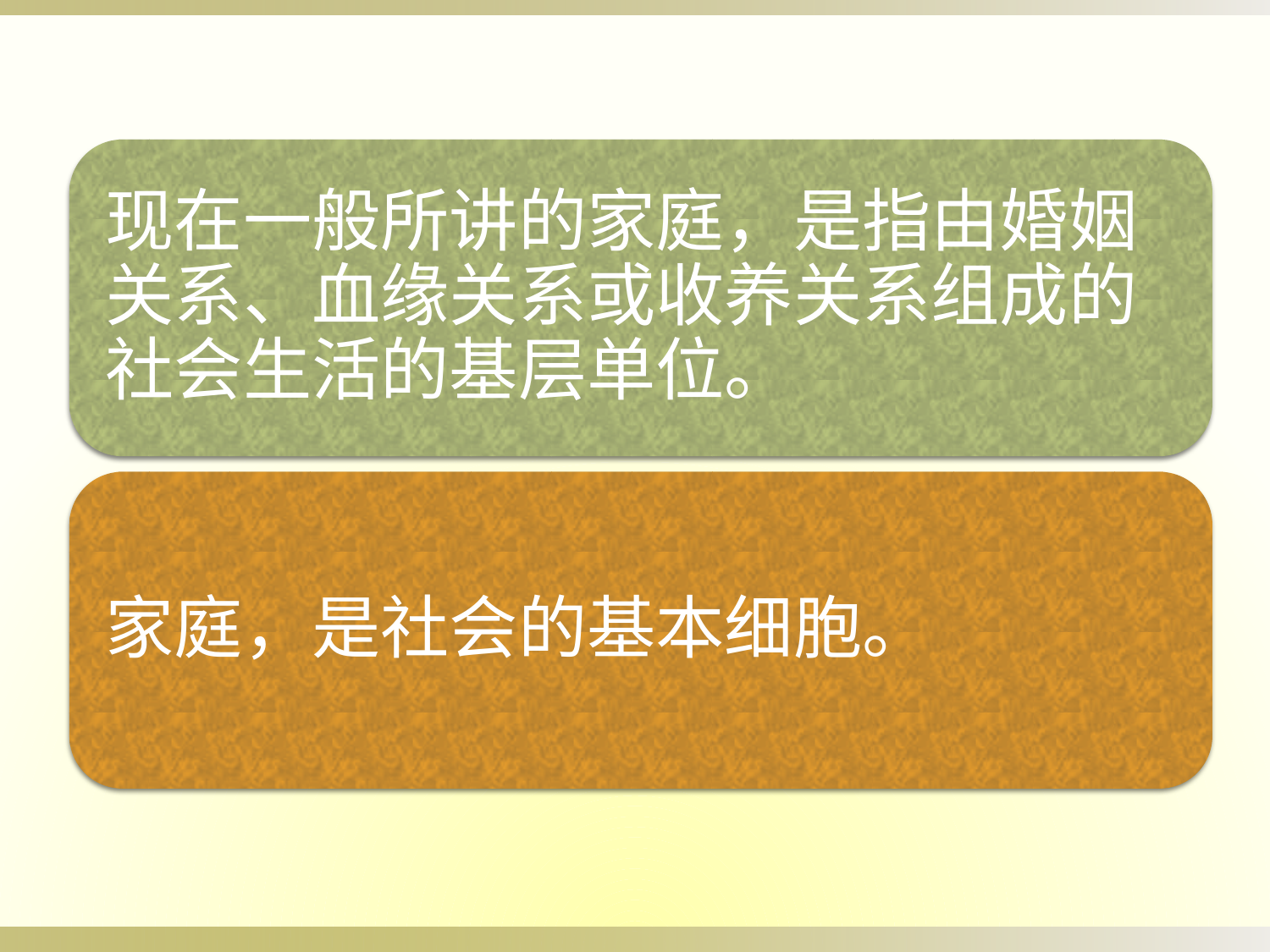

现在一般所讲的家庭，是指由婚姻关系、血缘关系或收养关系组成的社会生活的基层单位。
家庭，是社会的基本细胞。
34